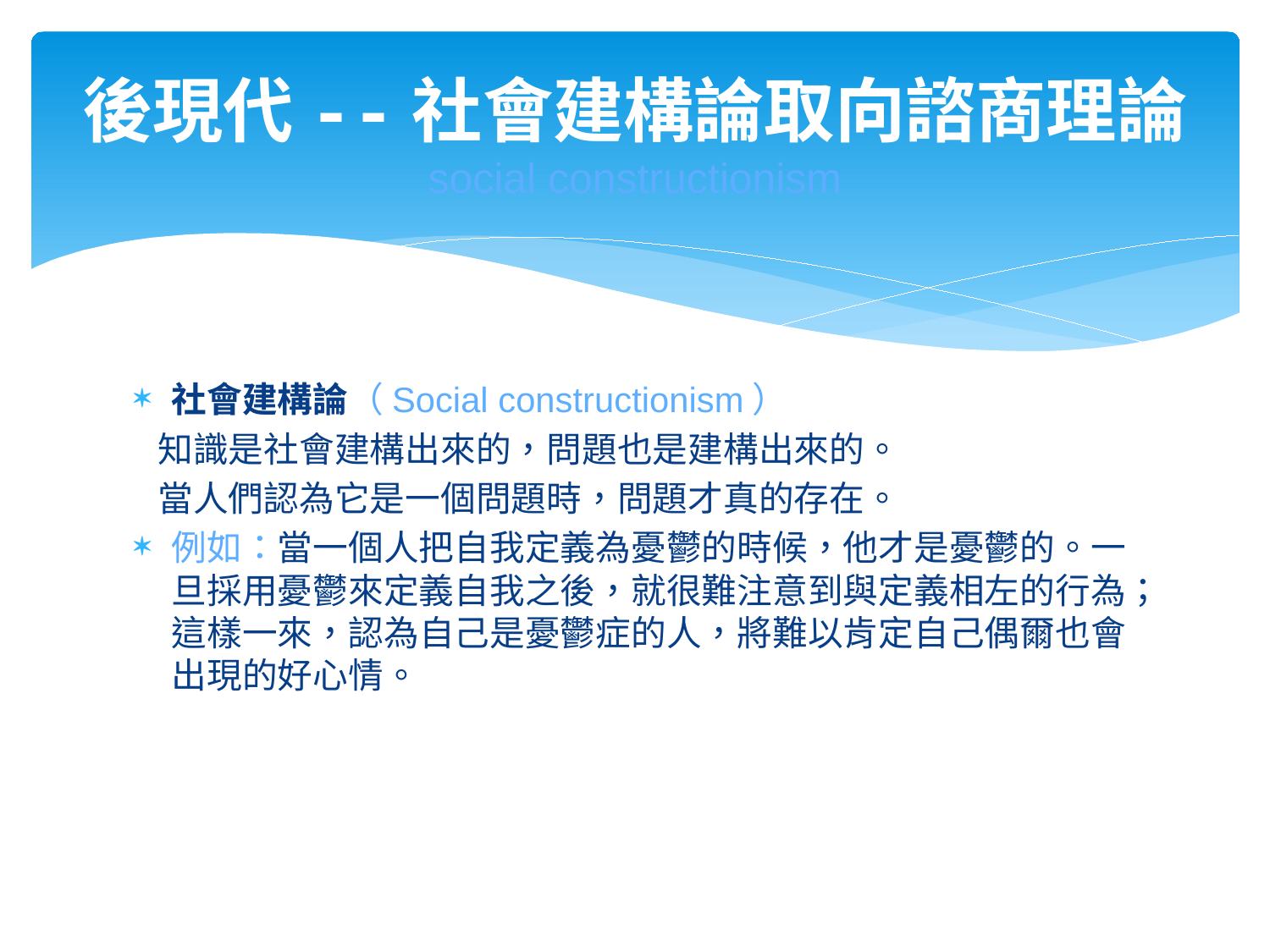

# 後現代--社會建構論取向諮商理論 social constructionism
社會建構論（Social constructionism）
  知識是社會建構出來的，問題也是建構出來的。
  當人們認為它是一個問題時，問題才真的存在。
例如：當一個人把自我定義為憂鬱的時候，他才是憂鬱的。一旦採用憂鬱來定義自我之後，就很難注意到與定義相左的行為；這樣一來，認為自己是憂鬱症的人，將難以肯定自己偶爾也會出現的好心情。